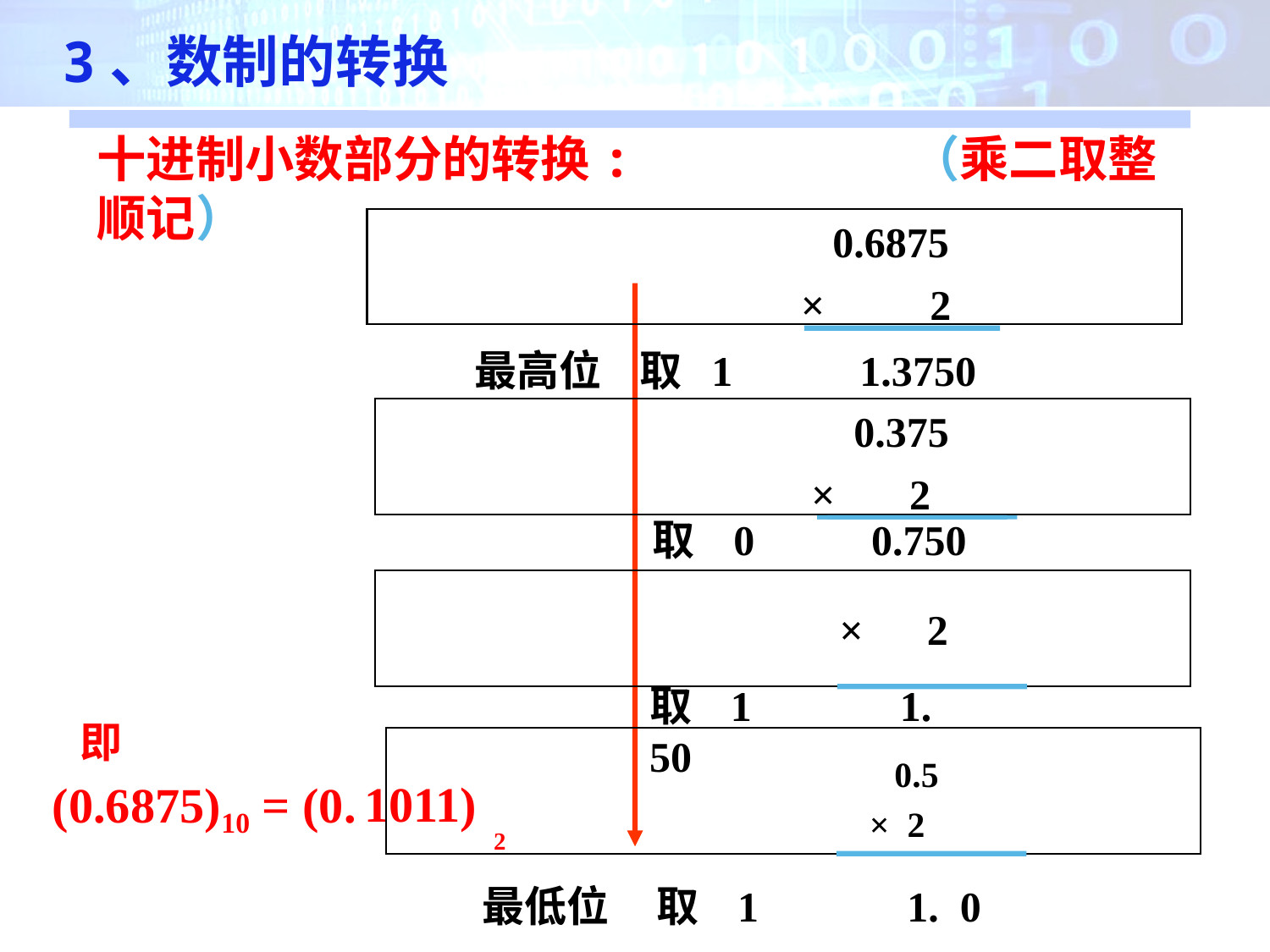

3、数制的转换
十进制小数部分的转换:         （乘二取整顺记）

0.6875
×　　2

最高位    取  1            1.3750

0.375
×       2
取   0           0.750

×      2
取   1              1. 50

0.5
×  2

最低位     取   1              1.  0

即
1011)
(0.6875)10 = (0.
2